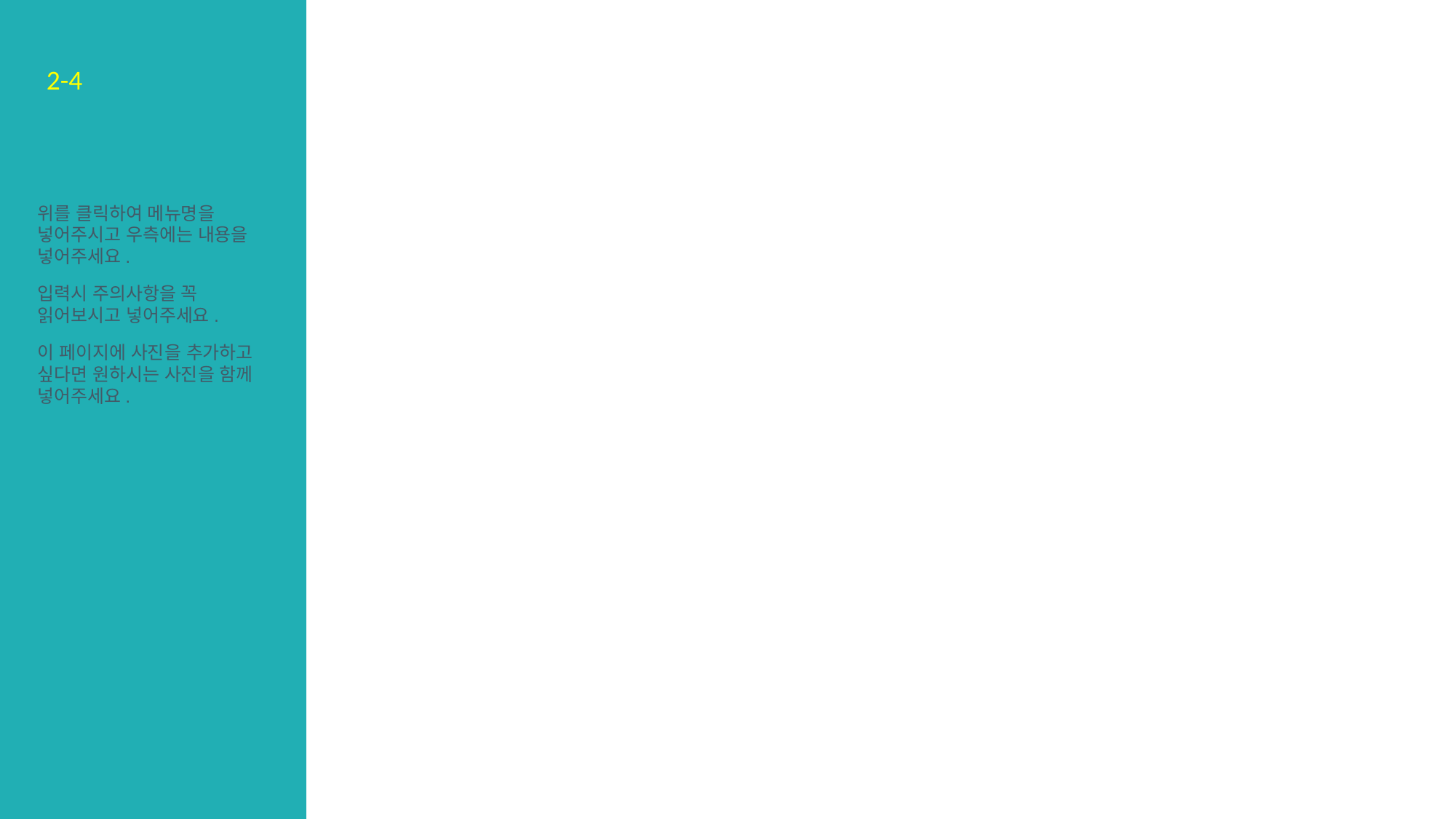

2-4
#
위를 클릭하여 메뉴명을 넣어주시고 우측에는 내용을 넣어주세요.
입력시 주의사항을 꼭 읽어보시고 넣어주세요.
이 페이지에 사진을 추가하고 싶다면 원하시는 사진을 함께 넣어주세요.
15
Lorem ipsum dolor sit amet, consectetuer